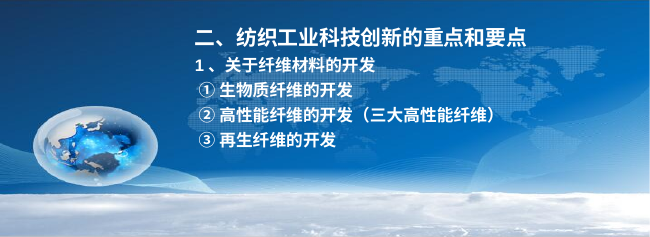

二、纺织工业科技创新的重点和要点
1、关于纤维材料的开发
 ①生物质纤维的开发
 ②高性能纤维的开发（三大高性能纤维）
 ③再生纤维的开发

4